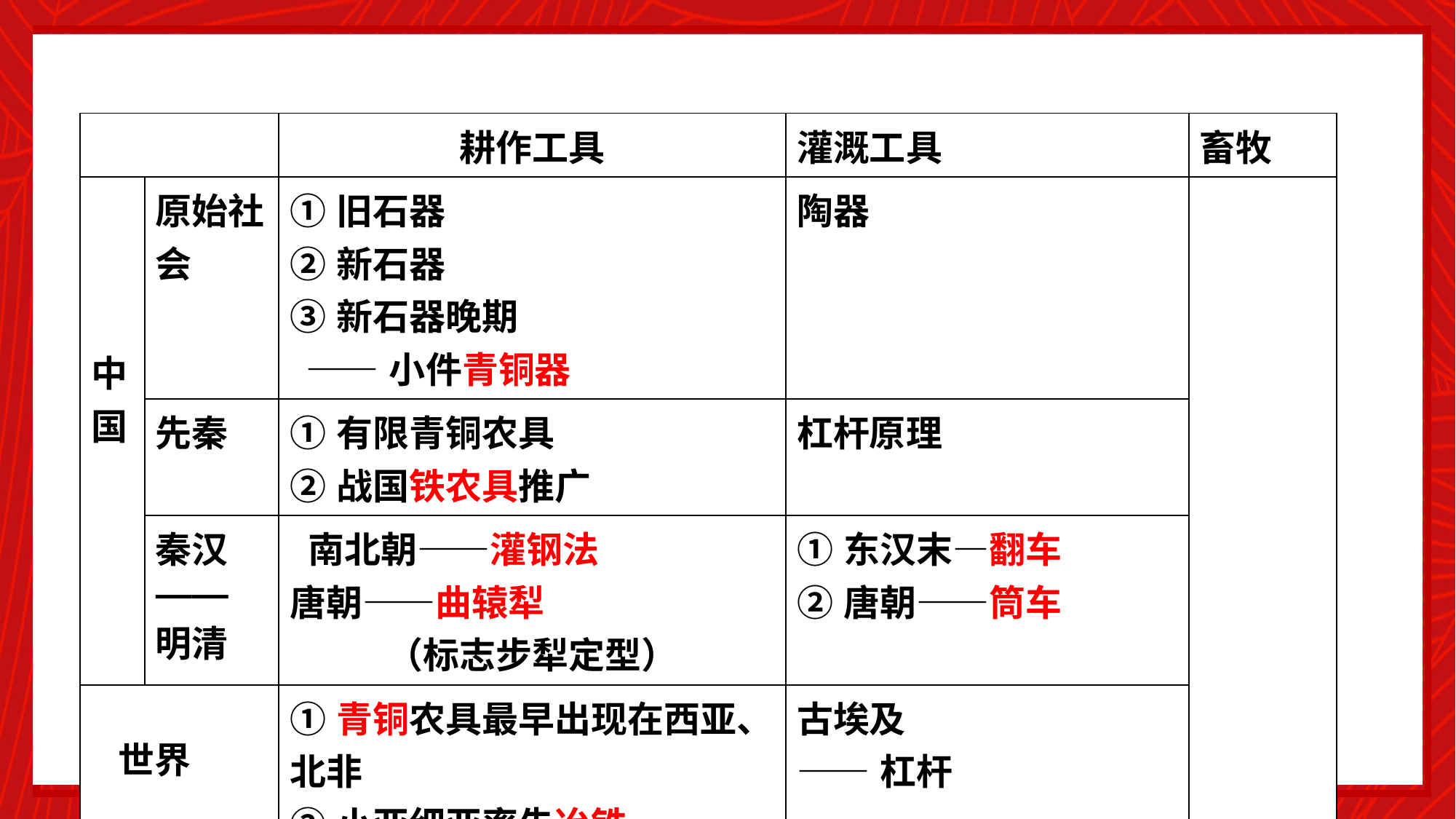

|  |  | 耕作工具 | 灌溉工具 | 畜牧 |
| --- | --- | --- | --- | --- |
| 中国 | 原始社会 | ①旧石器 ②新石器 ③新石器晚期 ——小件青铜器 | 陶器 |  |
|  | 先秦 | ①有限青铜农具 ②战国铁农具推广 | 杠杆原理 |  |
|  | 秦汉 —— 明清 | 南北朝——灌钢法 唐朝——曲辕犁 （标志步犁定型） | ①东汉末—翻车 ②唐朝——筒车 |  |
| 世界 |  | ①青铜农具最早出现在西亚、北非 ②小亚细亚率先冶铁 | 古埃及 ——杠杆 |  |